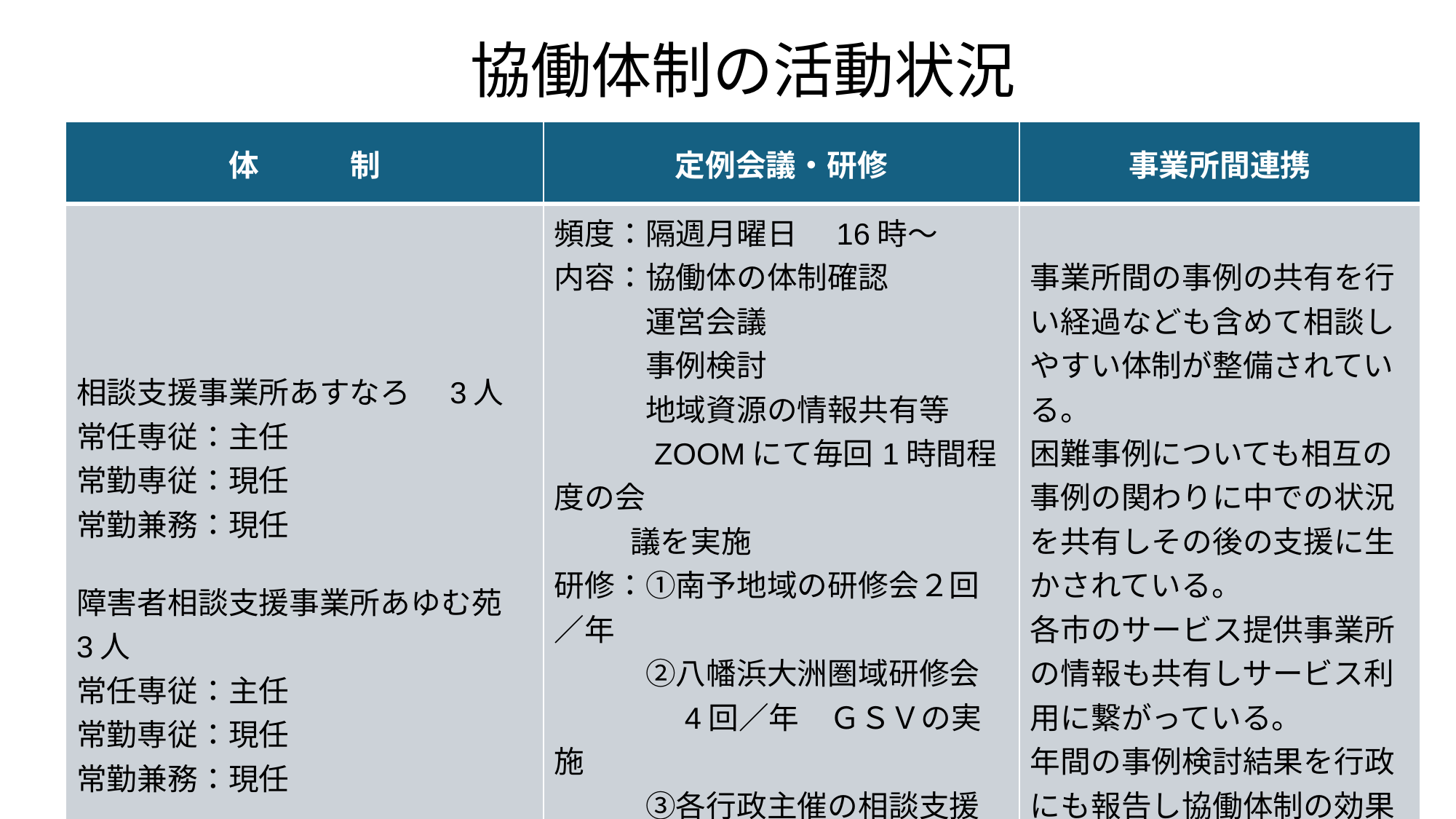

# 協働体制の活動状況
| 体　　　制 | 定例会議・研修 | 事業所間連携 |
| --- | --- | --- |
| 相談支援事業所あすなろ　3人 常任専従：主任 常勤専従：現任 常勤兼務：現任 障害者相談支援事業所あゆむ苑　3人 常任専従：主任 常勤専従：現任 常勤兼務：現任 | 頻度：隔週月曜日　16時～ 内容：協働体の体制確認 　　　運営会議 　　　事例検討 　　　地域資源の情報共有等 　　　ZOOMにて毎回1時間程度の会 議を実施 研修：①南予地域の研修会２回／年 　　　②八幡浜大洲圏域研修会 　　　　4回／年　ＧＳＶの実施　 　　　③各行政主催の相談支援専門　 　　　　員連絡会6回／年　 　　　　（GSVの実施） | 事業所間の事例の共有を行い経過なども含めて相談しやすい体制が整備されている。 困難事例についても相互の事例の関わりに中での状況を共有しその後の支援に生かされている。 各市のサービス提供事業所の情報も共有しサービス利用に繋がっている。 年間の事例検討結果を行政にも報告し協働体制の効果について共通認識が持てるようにしている。 |